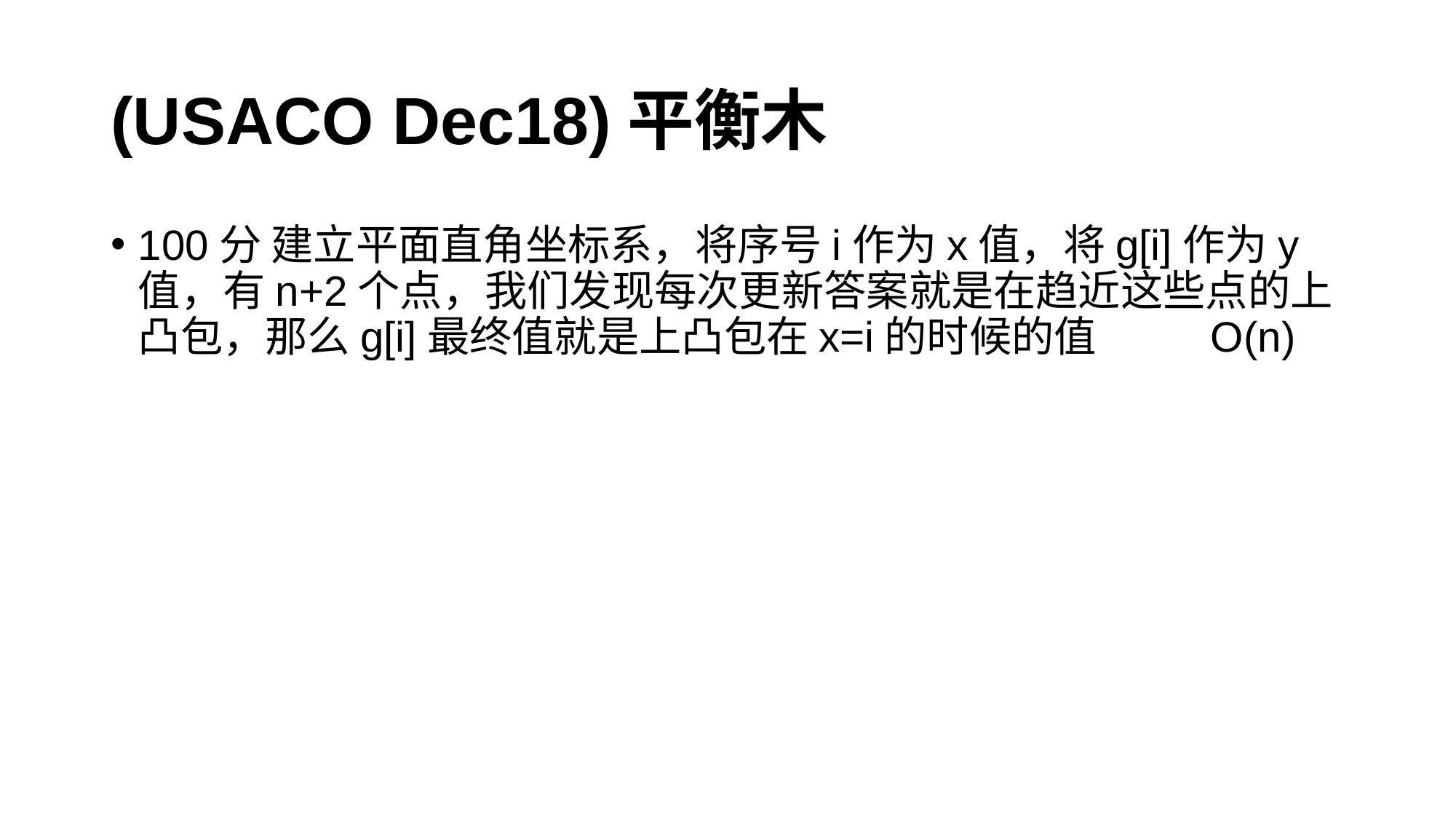

# (USACO Dec18)平衡木
100分 建立平面直角坐标系，将序号i作为x值，将g[i]作为y值，有n+2个点，我们发现每次更新答案就是在趋近这些点的上凸包，那么g[i]最终值就是上凸包在x=i的时候的值           O(n)